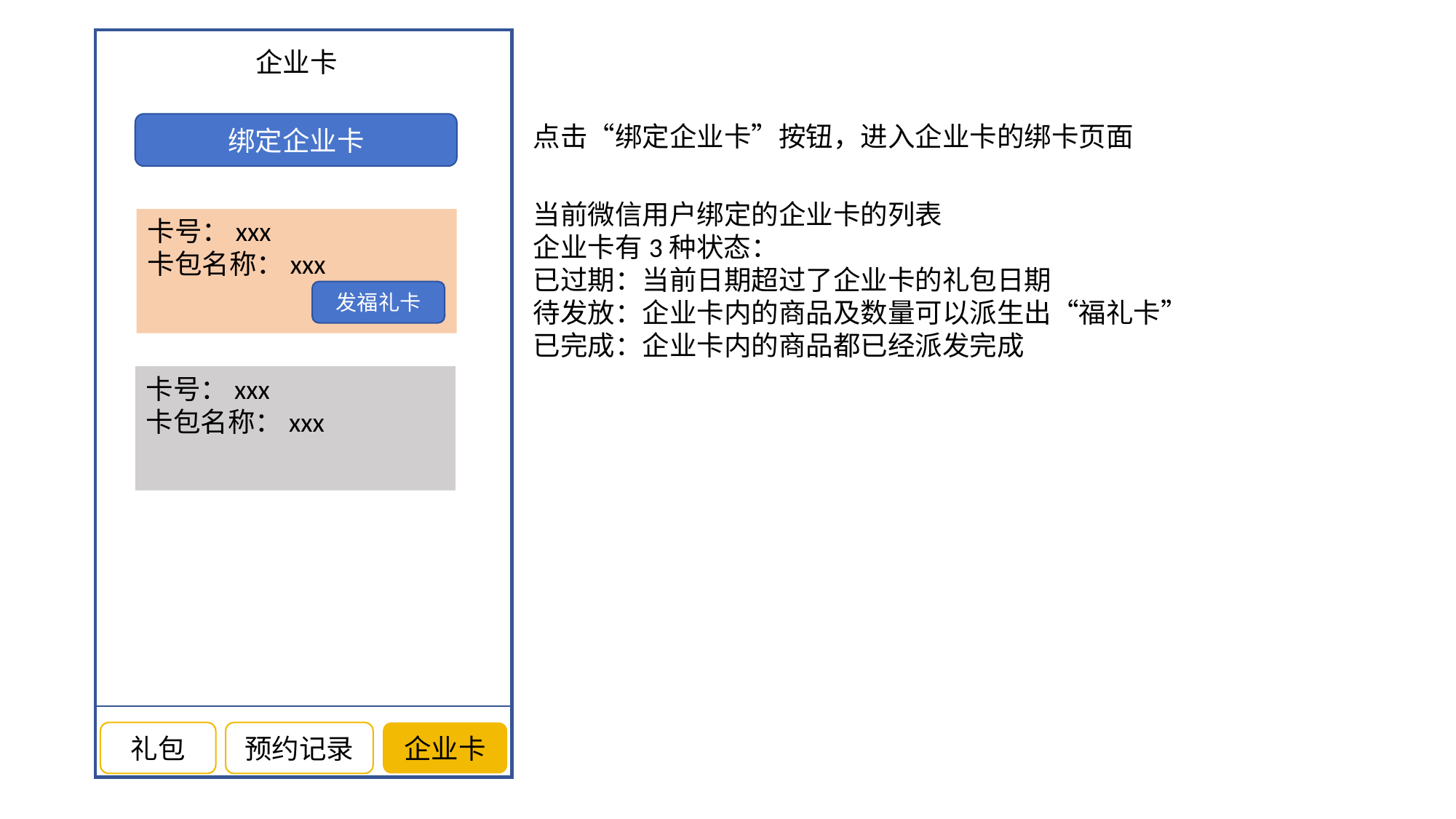

企业卡
绑定企业卡
点击“绑定企业卡”按钮，进入企业卡的绑卡页面
当前微信用户绑定的企业卡的列表
企业卡有3种状态：
已过期：当前日期超过了企业卡的礼包日期
待发放：企业卡内的商品及数量可以派生出“福礼卡”
已完成：企业卡内的商品都已经派发完成
卡号：xxx
卡包名称：xxx

发福礼卡
卡号：xxx
卡包名称：xxx

礼包
预约记录
企业卡